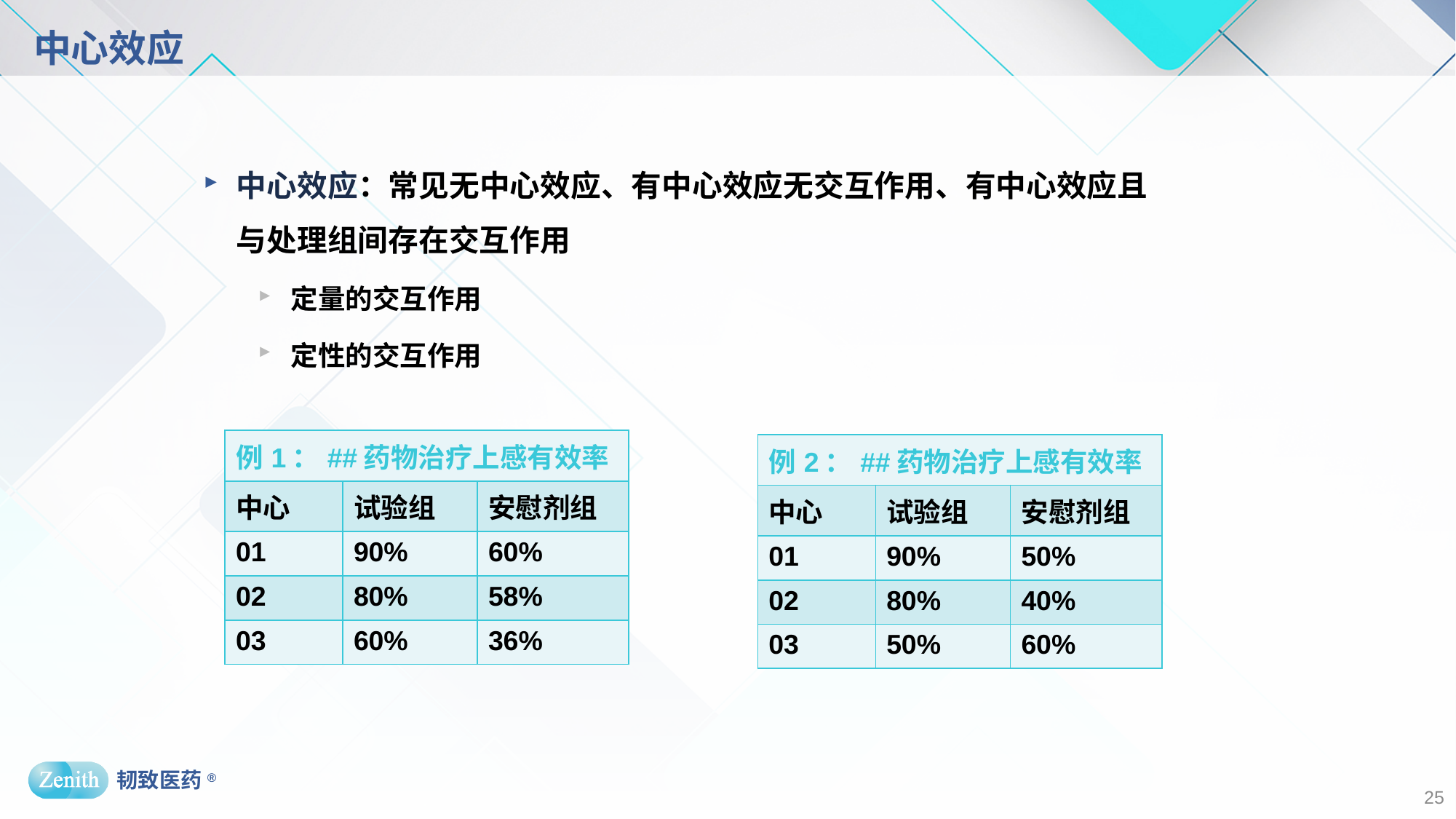

# 中心效应
中心效应：常见无中心效应、有中心效应无交互作用、有中心效应且与处理组间存在交互作用
定量的交互作用
定性的交互作用
| 例1：##药物治疗上感有效率 |  |  |
| --- | --- | --- |
| 中心 | 试验组 | 安慰剂组 |
| 01 | 90% | 60% |
| 02 | 80% | 58% |
| 03 | 60% | 36% |
| 例2：##药物治疗上感有效率 |  |  |
| --- | --- | --- |
| 中心 | 试验组 | 安慰剂组 |
| 01 | 90% | 50% |
| 02 | 80% | 40% |
| 03 | 50% | 60% |
25